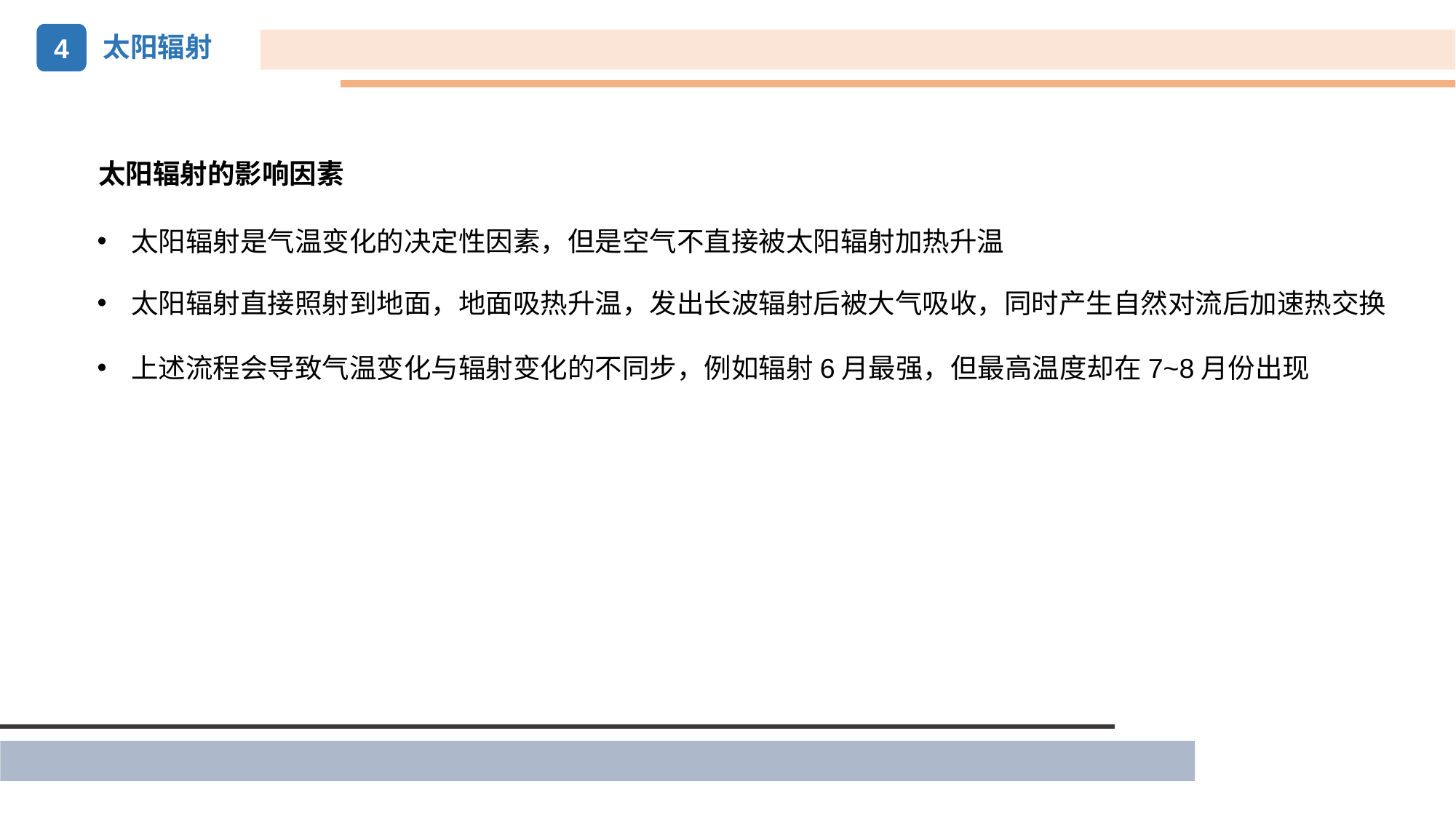

4
太阳辐射

太阳辐射的影响因素
太阳辐射是气温变化的决定性因素，但是空气不直接被太阳辐射加热升温
太阳辐射直接照射到地面，地面吸热升温，发出长波辐射后被大气吸收，同时产生自然对流后加速热交换
上述流程会导致气温变化与辐射变化的不同步，例如辐射6月最强，但最高温度却在7~8月份出现